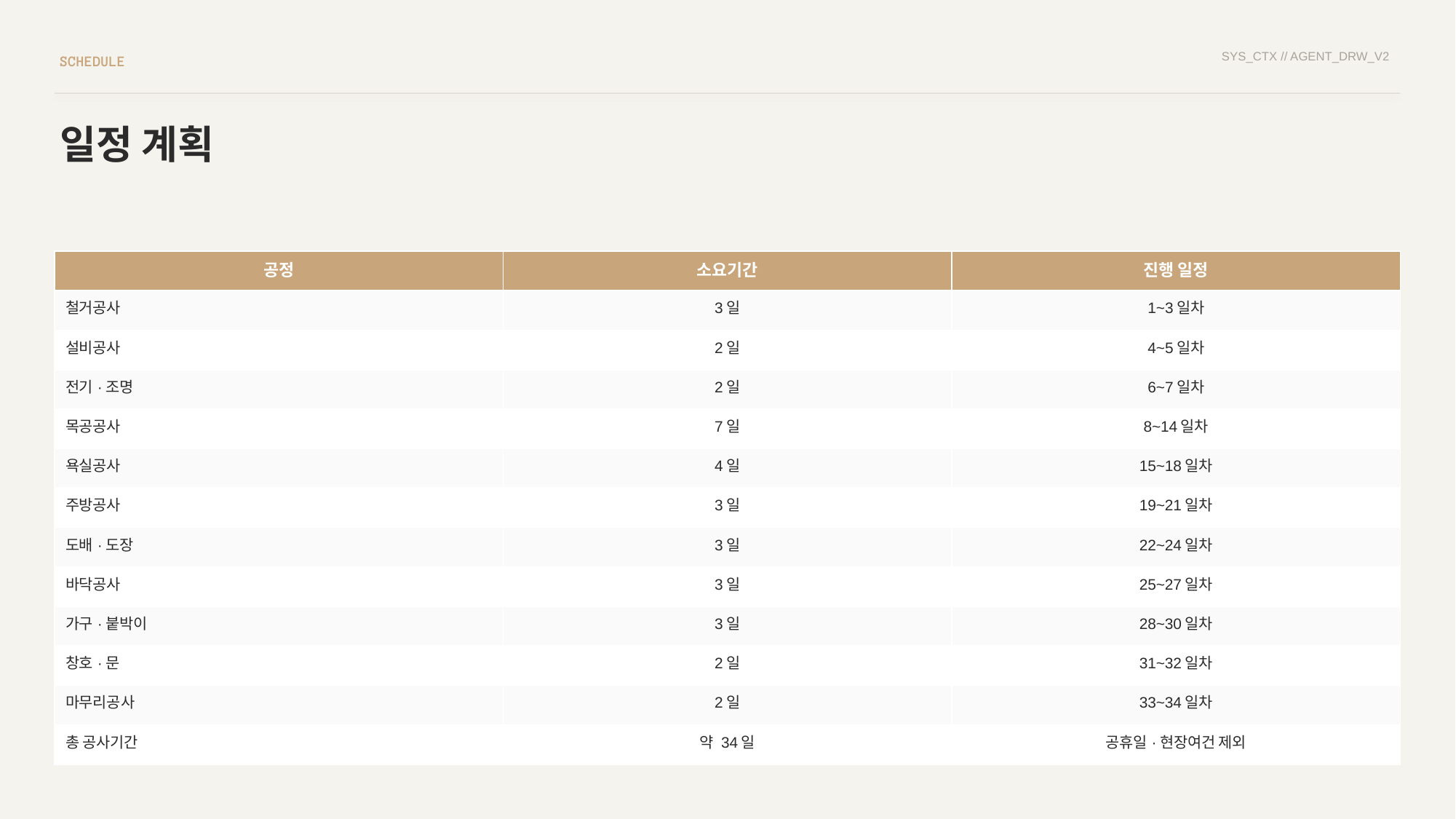

SYS_CTX // AGENT_DRW_V2
SCHEDULE

일정 계획
| 공정 | 소요기간 | 진행 일정 |
| --- | --- | --- |
| 철거공사 | 3일 | 1~3일차 |
| 설비공사 | 2일 | 4~5일차 |
| 전기·조명 | 2일 | 6~7일차 |
| 목공공사 | 7일 | 8~14일차 |
| 욕실공사 | 4일 | 15~18일차 |
| 주방공사 | 3일 | 19~21일차 |
| 도배·도장 | 3일 | 22~24일차 |
| 바닥공사 | 3일 | 25~27일차 |
| 가구·붙박이 | 3일 | 28~30일차 |
| 창호·문 | 2일 | 31~32일차 |
| 마무리공사 | 2일 | 33~34일차 |
| 총 공사기간 | 약 34일 | 공휴일·현장여건 제외 |